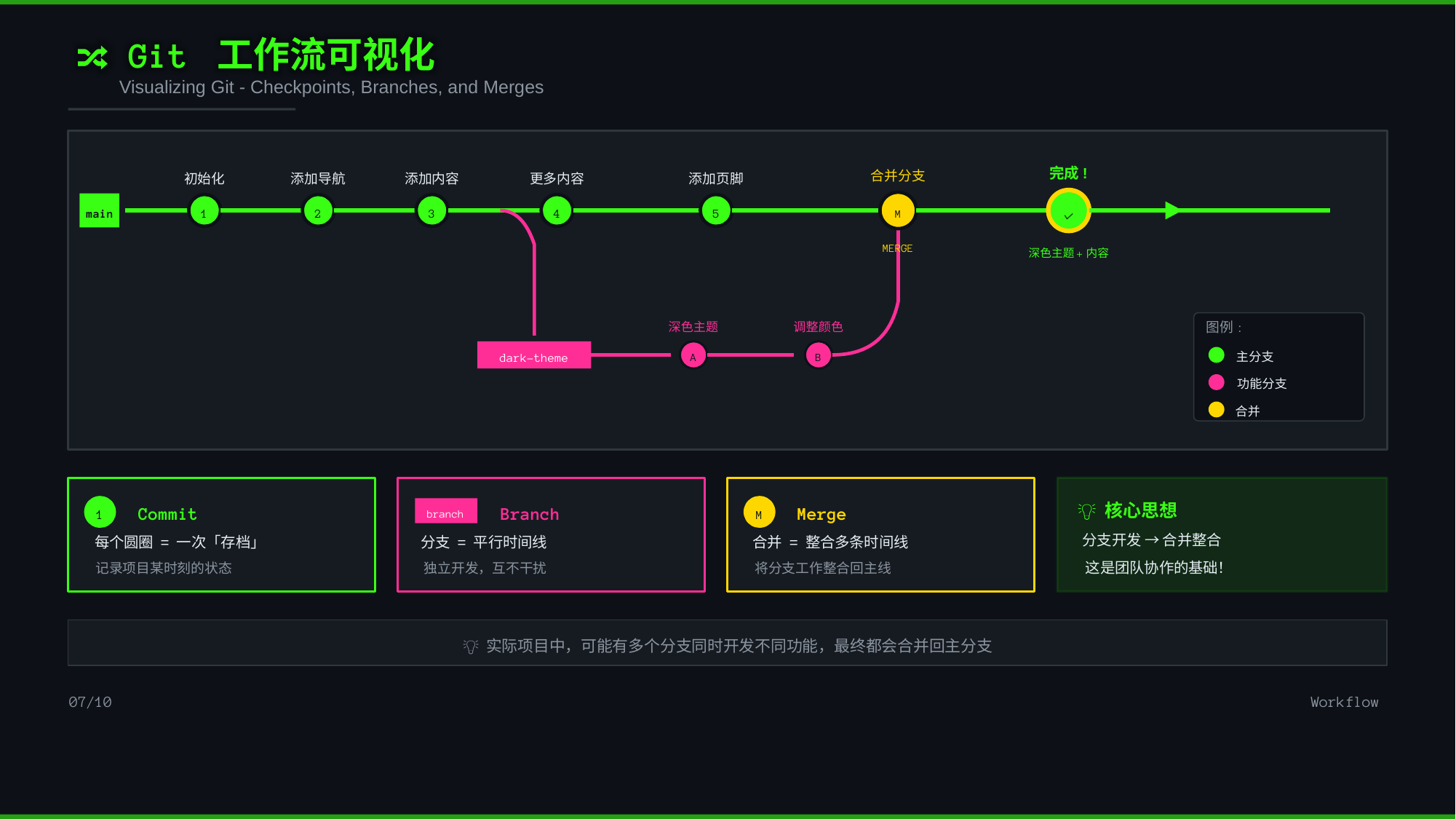

🔀 Git 工作流可视化
Visualizing Git - Checkpoints, Branches, and Merges

完成!

✓
深色主题+内容
合并分支

M
MERGE
初始化

1
添加导航

2
添加内容

3
更多内容

4
添加页脚

5

main

图例:

主分支

功能分支

合并
深色主题

A
调整颜色

B

dark-theme

Commit
1
每个圆圈 = 一次「存档」
记录项目某时刻的状态

Branch
branch
分支 = 平行时间线
独立开发，互不干扰

Merge
M
合并 = 整合多条时间线
将分支工作整合回主线

💡 核心思想
分支开发 → 合并整合
这是团队协作的基础！

💡 实际项目中，可能有多个分支同时开发不同功能，最终都会合并回主分支
07/10
Workflow